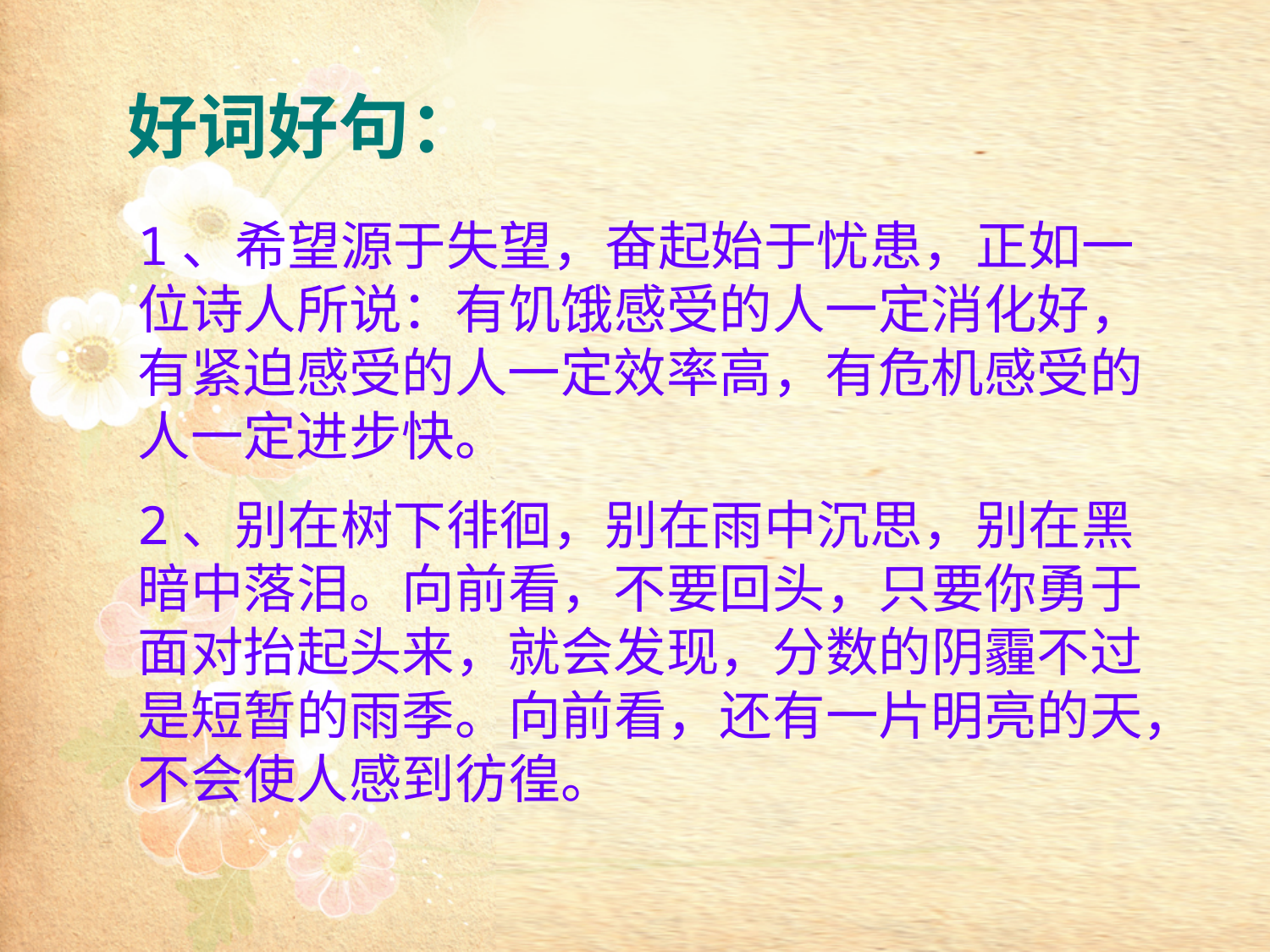

好词好句：
1、希望源于失望，奋起始于忧患，正如一位诗人所说：有饥饿感受的人一定消化好，有紧迫感受的人一定效率高，有危机感受的人一定进步快。
2、别在树下徘徊，别在雨中沉思，别在黑暗中落泪。向前看，不要回头，只要你勇于面对抬起头来，就会发现，分数的阴霾不过是短暂的雨季。向前看，还有一片明亮的天，不会使人感到彷徨。